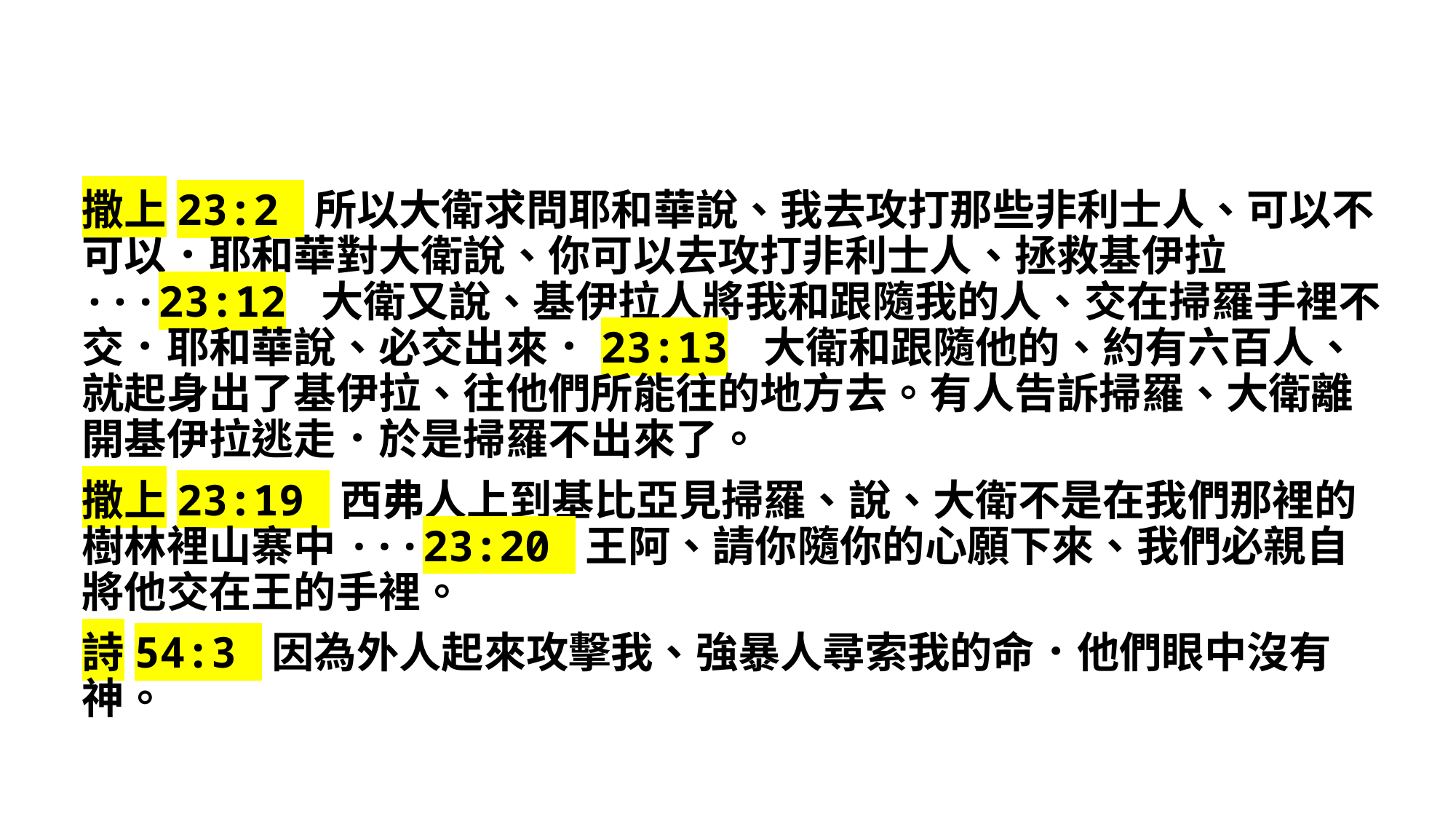

撒上23:2 所以大衛求問耶和華說、我去攻打那些非利士人、可以不可以．耶和華對大衛說、你可以去攻打非利士人、拯救基伊拉···23:12 大衛又說、基伊拉人將我和跟隨我的人、交在掃羅手裡不交．耶和華說、必交出來．23:13 大衛和跟隨他的、約有六百人、就起身出了基伊拉、往他們所能往的地方去。有人告訴掃羅、大衛離開基伊拉逃走．於是掃羅不出來了。
撒上23:19 西弗人上到基比亞見掃羅、說、大衛不是在我們那裡的樹林裡山寨中···23:20 王阿、請你隨你的心願下來、我們必親自將他交在王的手裡。
詩54:3 因為外人起來攻擊我、強暴人尋索我的命．他們眼中沒有　神。